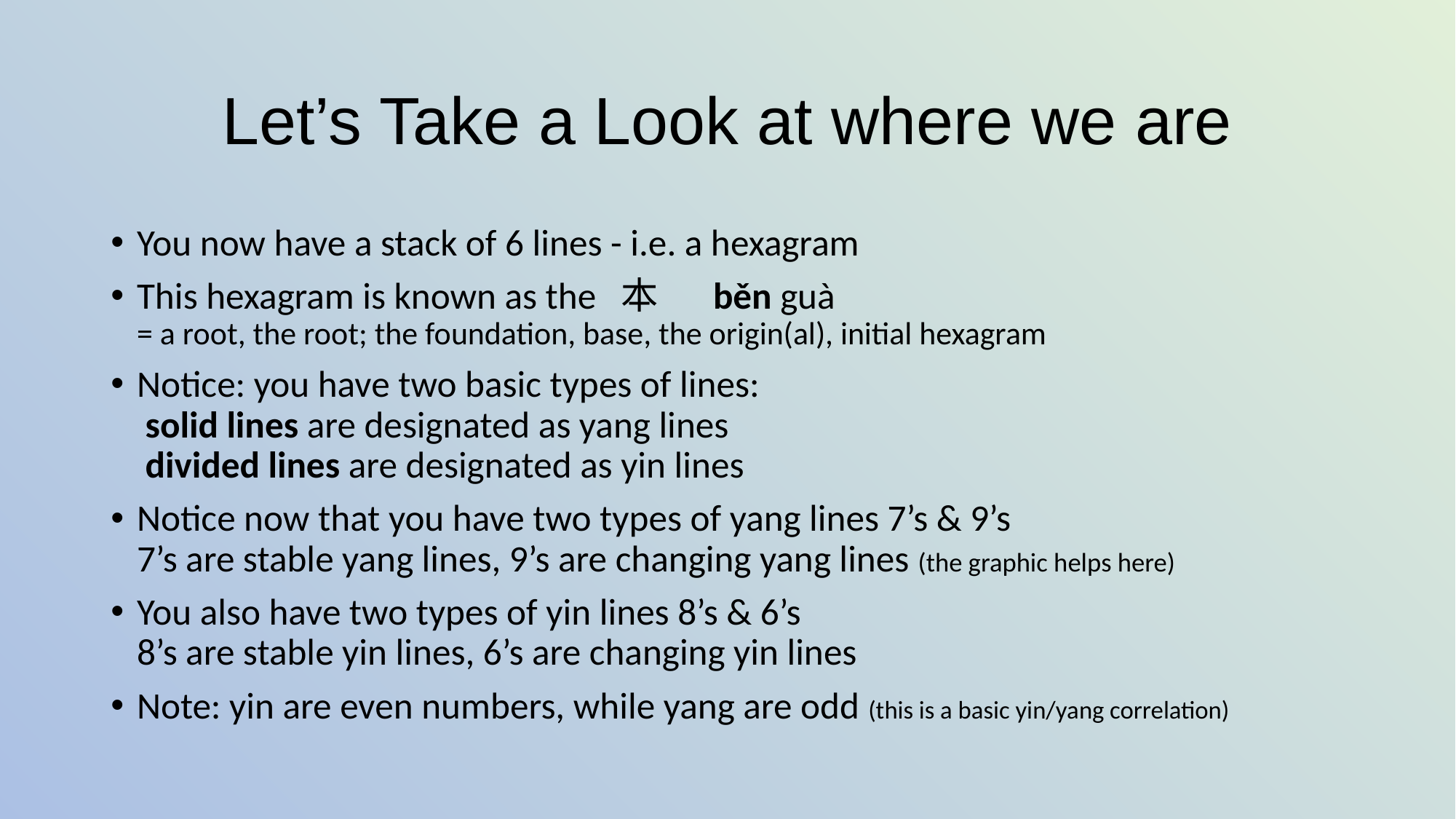

# Let’s Take a Look at where we are
You now have a stack of 6 lines - i.e. a hexagram
This hexagram is known as the  本	běn guà
= a root, the root; the foundation, base, the origin(al), initial hexagram
Notice: you have two basic types of lines:
 solid lines are designated as yang lines
 divided lines are designated as yin lines
Notice now that you have two types of yang lines 7’s & 9’s
7’s are stable yang lines, 9’s are changing yang lines (the graphic helps here)
You also have two types of yin lines 8’s & 6’s
8’s are stable yin lines, 6’s are changing yin lines
Note: yin are even numbers, while yang are odd (this is a basic yin/yang correlation)